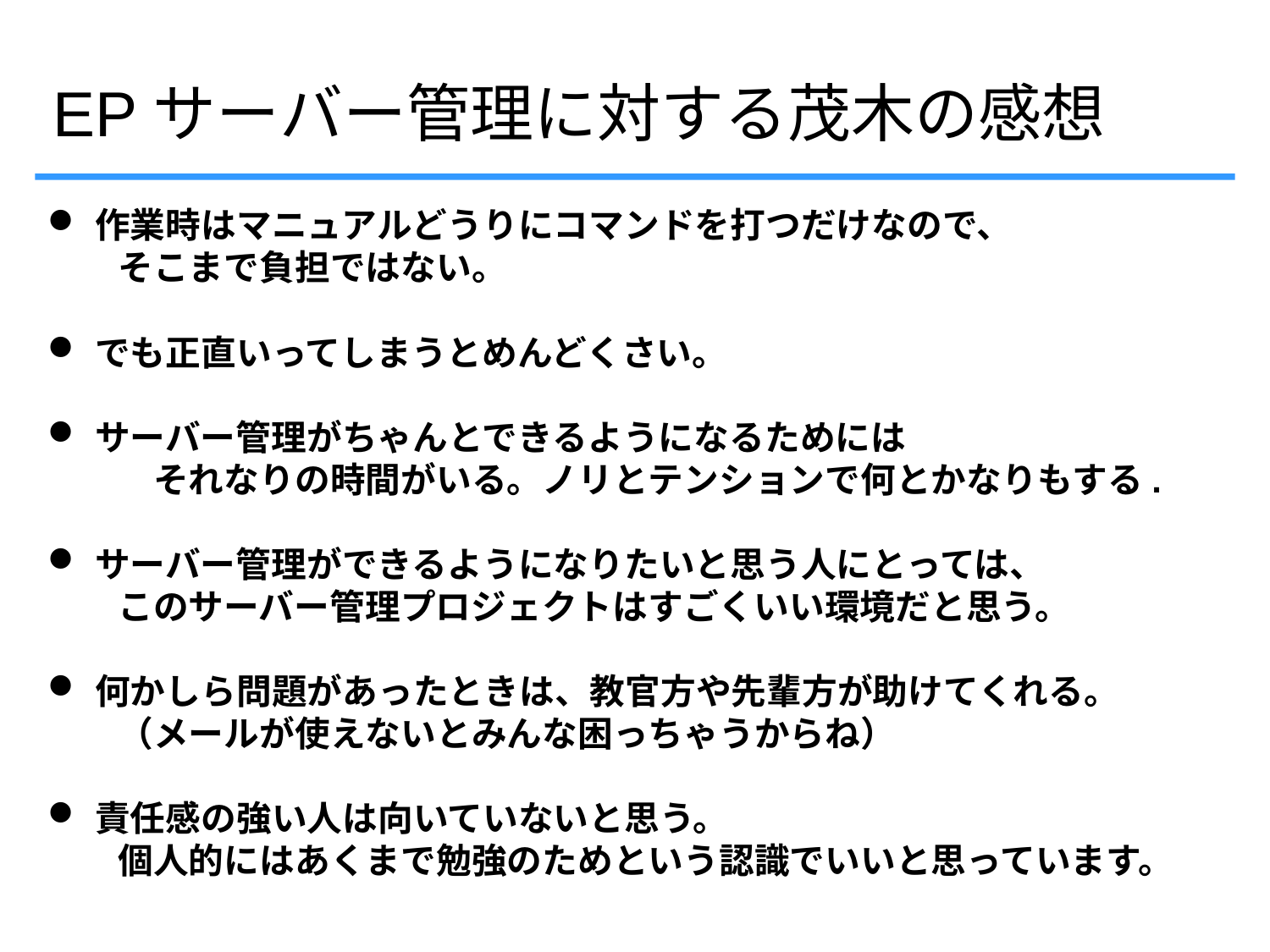

EPサーバー管理に対する茂木の感想

作業時はマニュアルどうりにコマンドを打つだけなので、
　　そこまで負担ではない。

でも正直いってしまうとめんどくさい。

サーバー管理がちゃんとできるようになるためには
　　　それなりの時間がいる。ノリとテンションで何とかなりもする.

サーバー管理ができるようになりたいと思う人にとっては、
　　このサーバー管理プロジェクトはすごくいい環境だと思う。

何かしら問題があったときは、教官方や先輩方が助けてくれる。
　　（メールが使えないとみんな困っちゃうからね）

責任感の強い人は向いていないと思う。
　　個人的にはあくまで勉強のためという認識でいいと思っています。